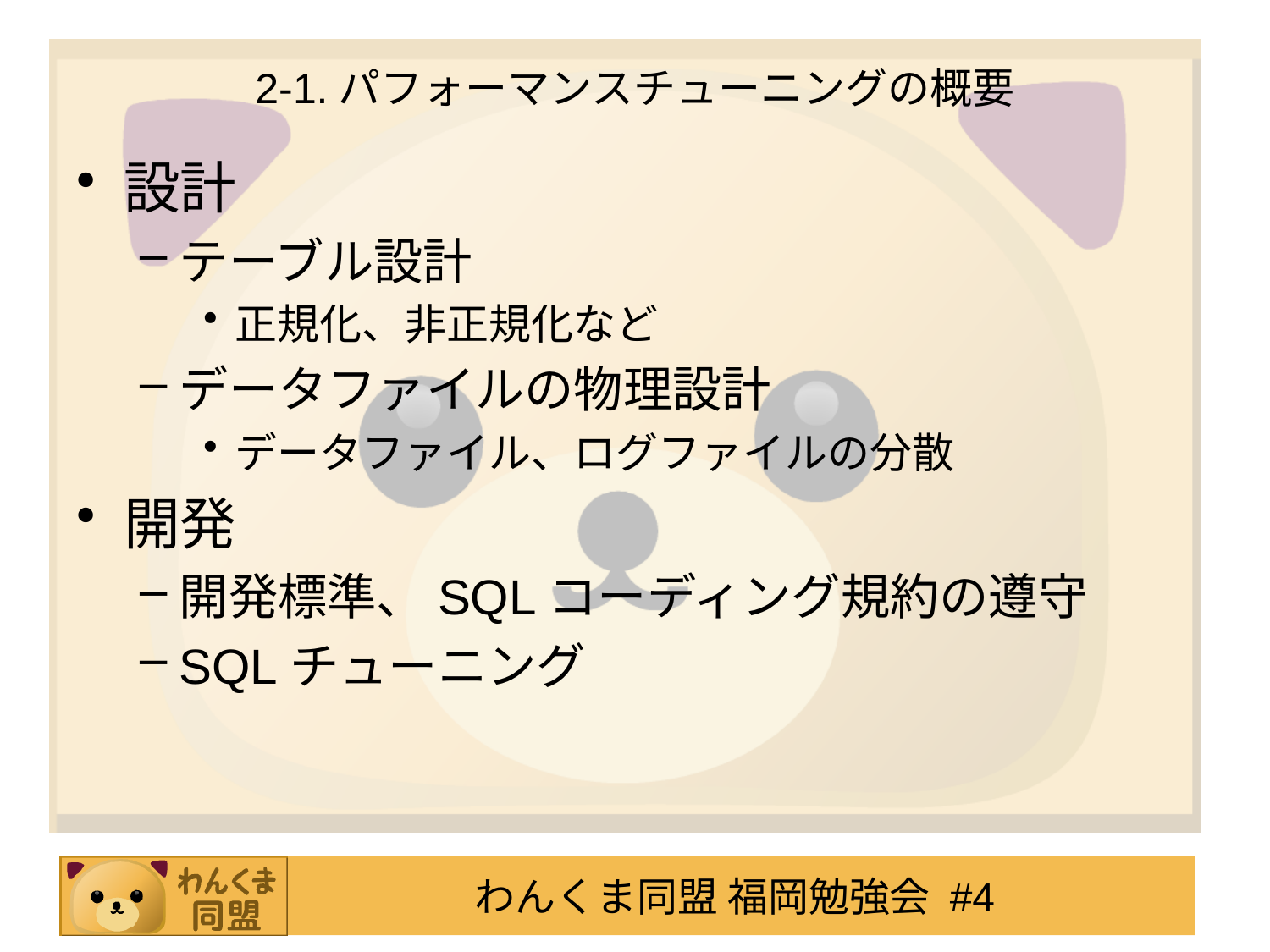

# 2-1.パフォーマンスチューニングの概要
設計
テーブル設計
正規化、非正規化など
データファイルの物理設計
データファイル、ログファイルの分散
開発
開発標準、SQLコーディング規約の遵守
SQLチューニング